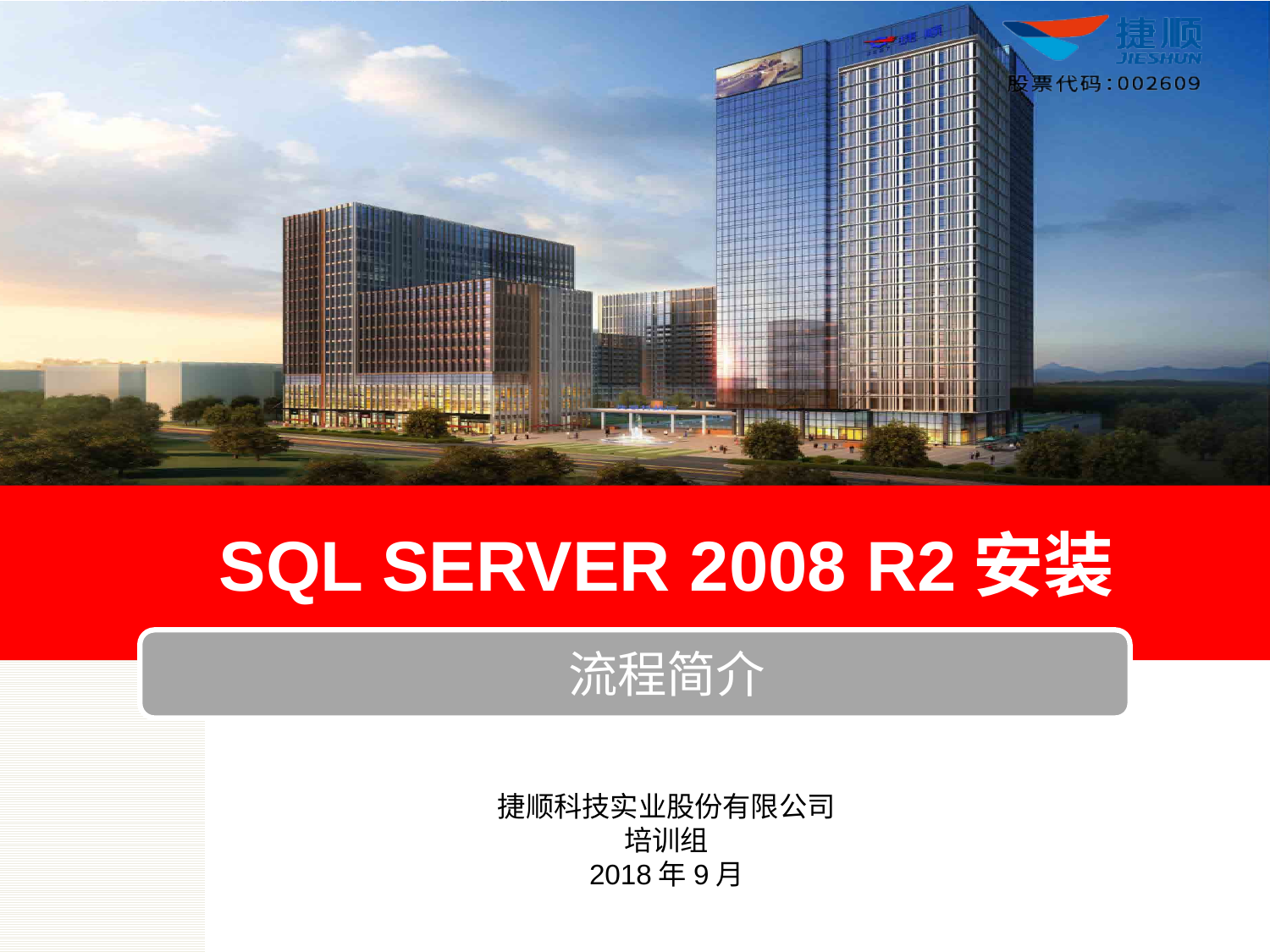

# SQL SERVER 2008 R2安装
流程简介
捷顺科技实业股份有限公司
培训组
2018年9月